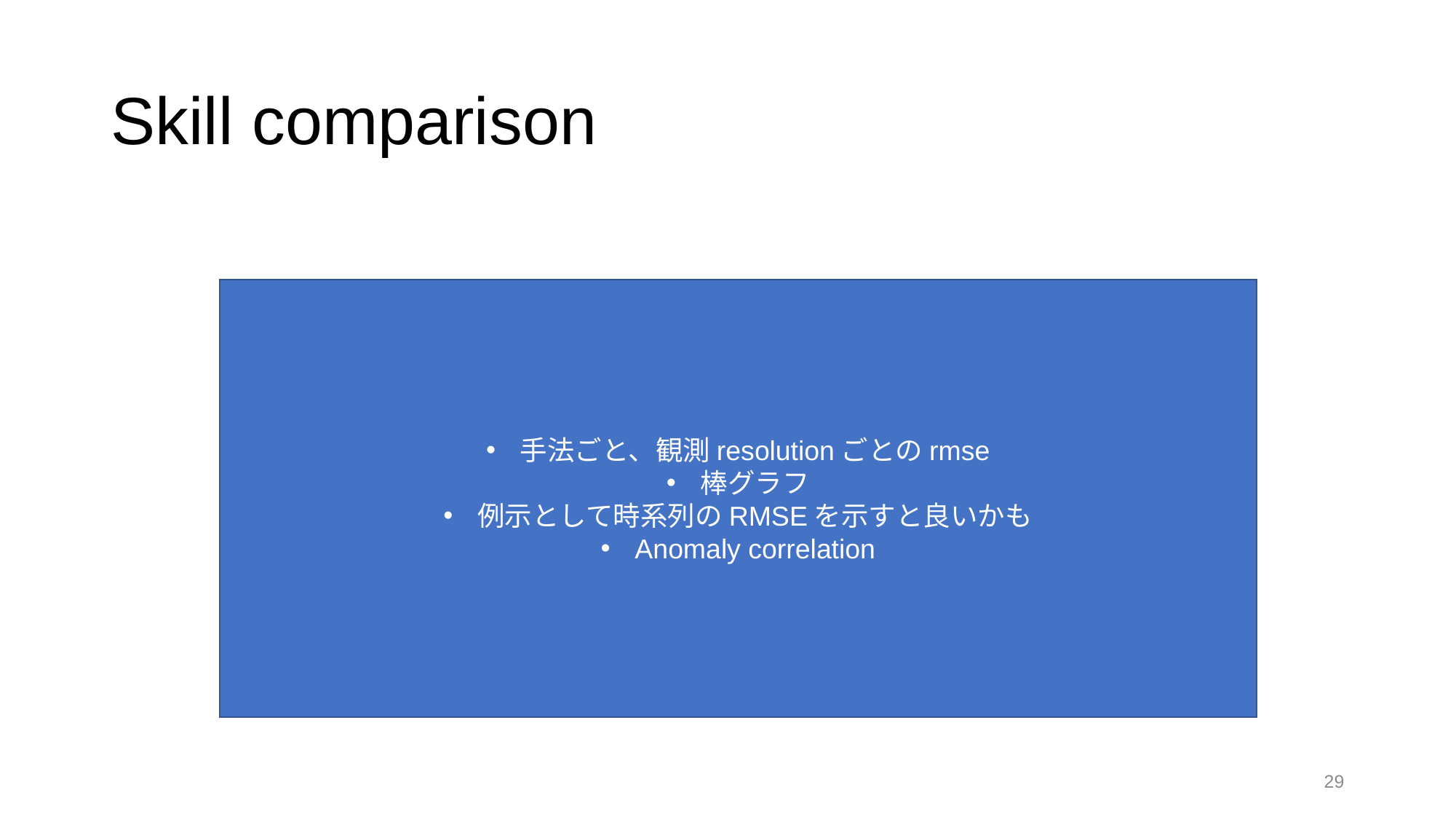

# Skill comparison
手法ごと、観測resolutionごとのrmse
棒グラフ
例示として時系列のRMSEを示すと良いかも
Anomaly correlation
29